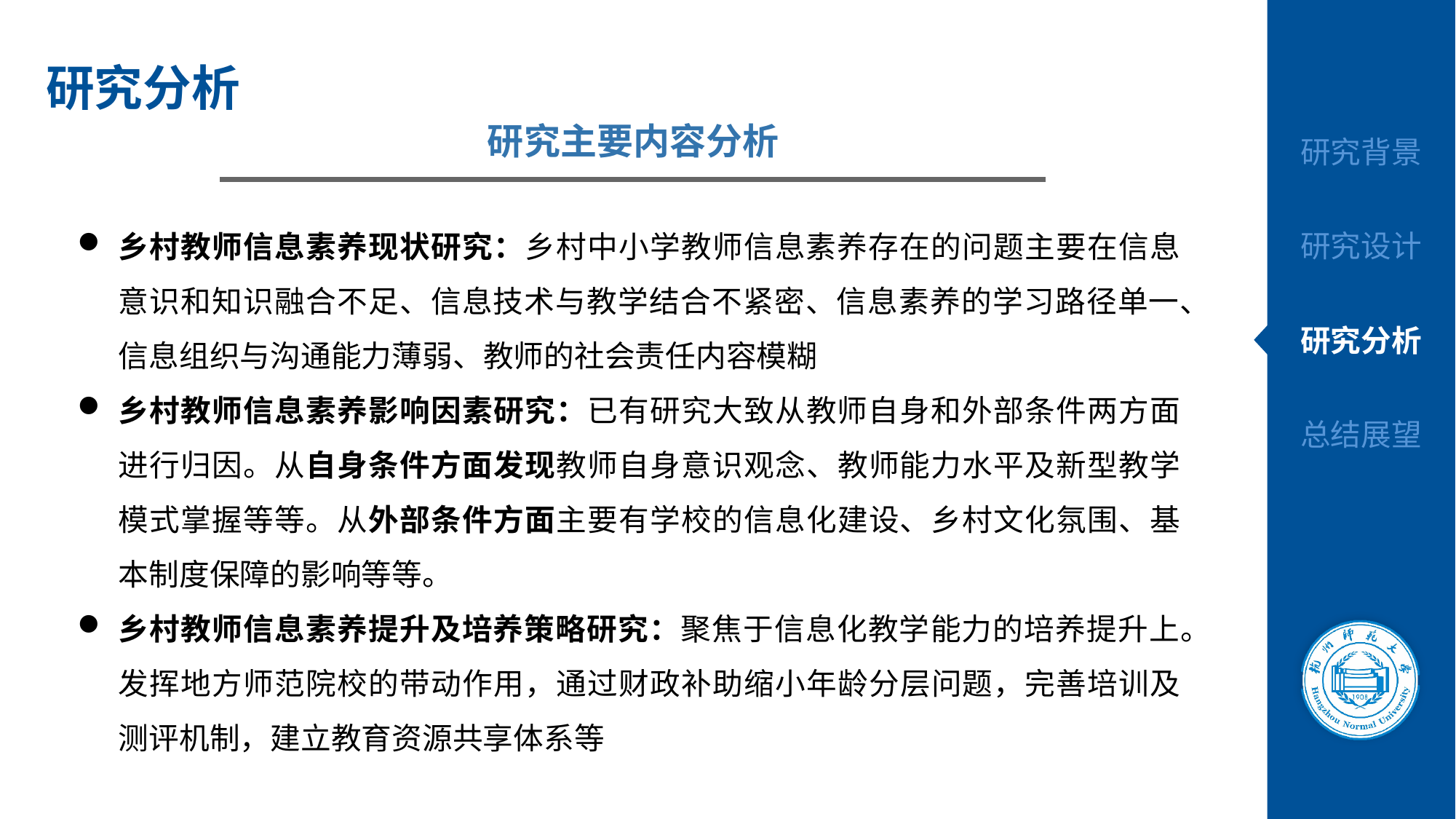

# 研究分析
研究主要内容分析
乡村教师信息素养现状研究：乡村中小学教师信息素养存在的问题主要在信息意识和知识融合不足、信息技术与教学结合不紧密、信息素养的学习路径单一、信息组织与沟通能力薄弱、教师的社会责任内容模糊
乡村教师信息素养影响因素研究：已有研究大致从教师自身和外部条件两方面进行归因。从自身条件方面发现教师自身意识观念、教师能力水平及新型教学模式掌握等等。从外部条件方面主要有学校的信息化建设、乡村文化氛围、基本制度保障的影响等等。
乡村教师信息素养提升及培养策略研究：聚焦于信息化教学能力的培养提升上。发挥地方师范院校的带动作用，通过财政补助缩小年龄分层问题，完善培训及测评机制，建立教育资源共享体系等